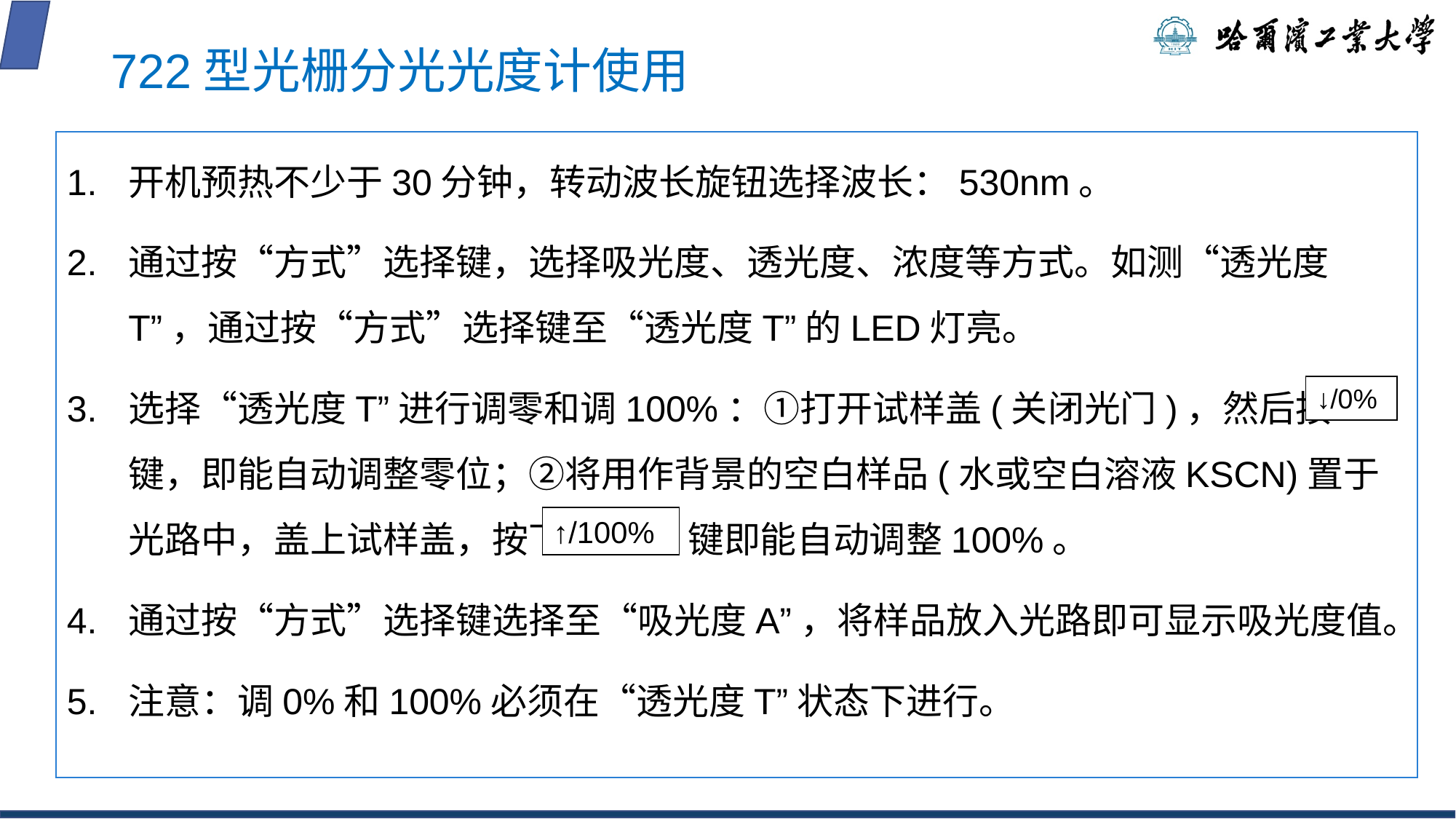

# 722型光栅分光光度计使用
开机预热不少于30分钟，转动波长旋钮选择波长：530nm。
通过按“方式”选择键，选择吸光度、透光度、浓度等方式。如测“透光度T”，通过按“方式”选择键至“透光度T”的LED灯亮。
选择“透光度T”进行调零和调100%：①打开试样盖(关闭光门)，然后按        键，即能自动调整零位；②将用作背景的空白样品(水或空白溶液KSCN)置于光路中，盖上试样盖，按下               键即能自动调整100%。
通过按“方式”选择键选择至“吸光度A”，将样品放入光路即可显示吸光度值。
注意：调0%和100%必须在“透光度T”状态下进行。
↓/0%
↑/100%